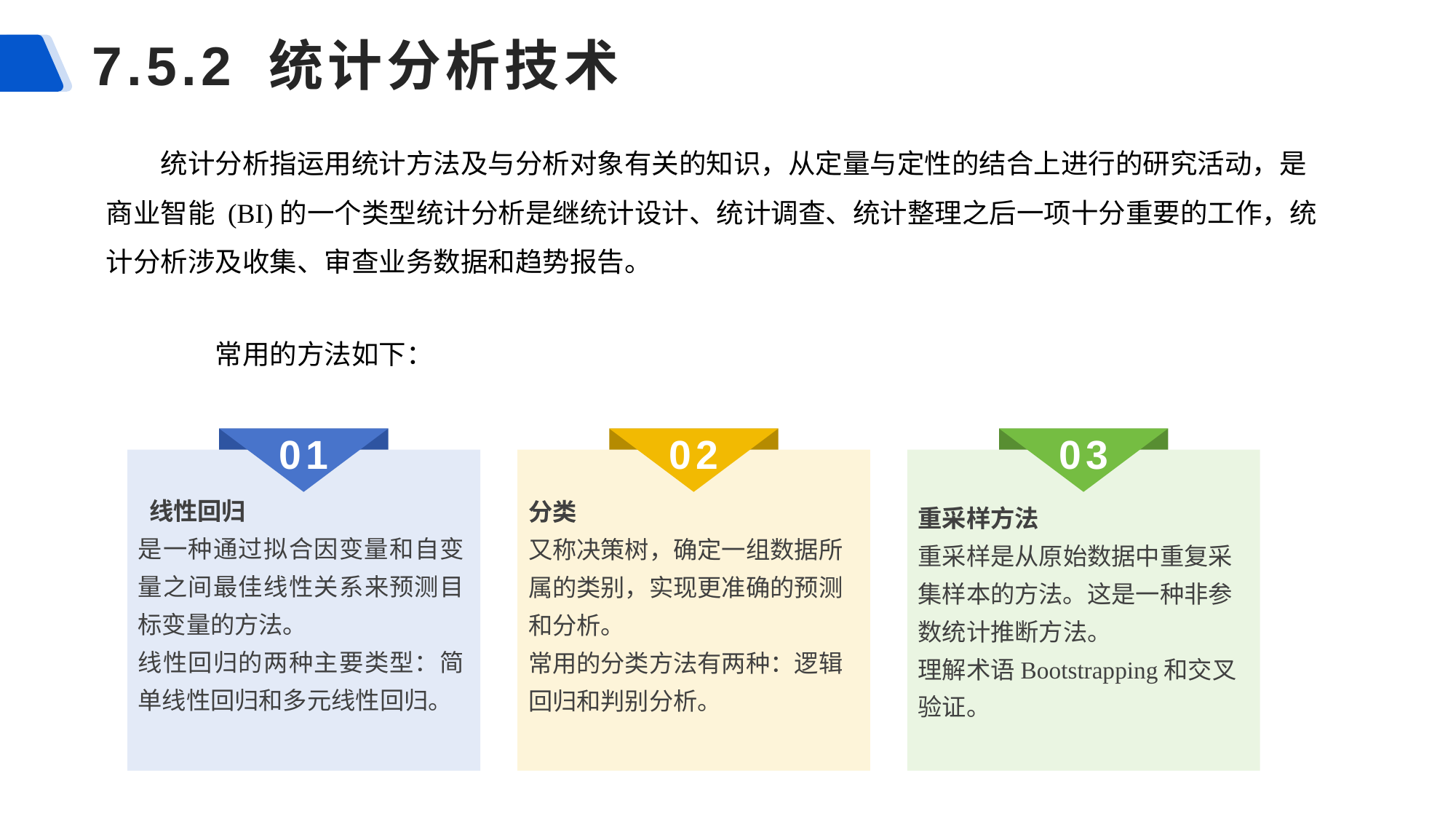

# 7.5.2 统计分析技术
统计分析指运用统计方法及与分析对象有关的知识，从定量与定性的结合上进行的研究活动，是商业智能 (BI)的一个类型统计分析是继统计设计、统计调查、统计整理之后一项十分重要的工作，统计分析涉及收集、审查业务数据和趋势报告。

常用的方法如下：
01
02
03

 线性回归
是一种通过拟合因变量和自变量之间最佳线性关系来预测目标变量的方法。
线性回归的两种主要类型：简单线性回归和多元线性回归。
分类
又称决策树，确定一组数据所属的类别，实现更准确的预测和分析。
常用的分类方法有两种：逻辑回归和判别分析。
重采样方法
重采样是从原始数据中重复采集样本的方法。这是一种非参数统计推断方法。
理解术语Bootstrapping和交叉验证。